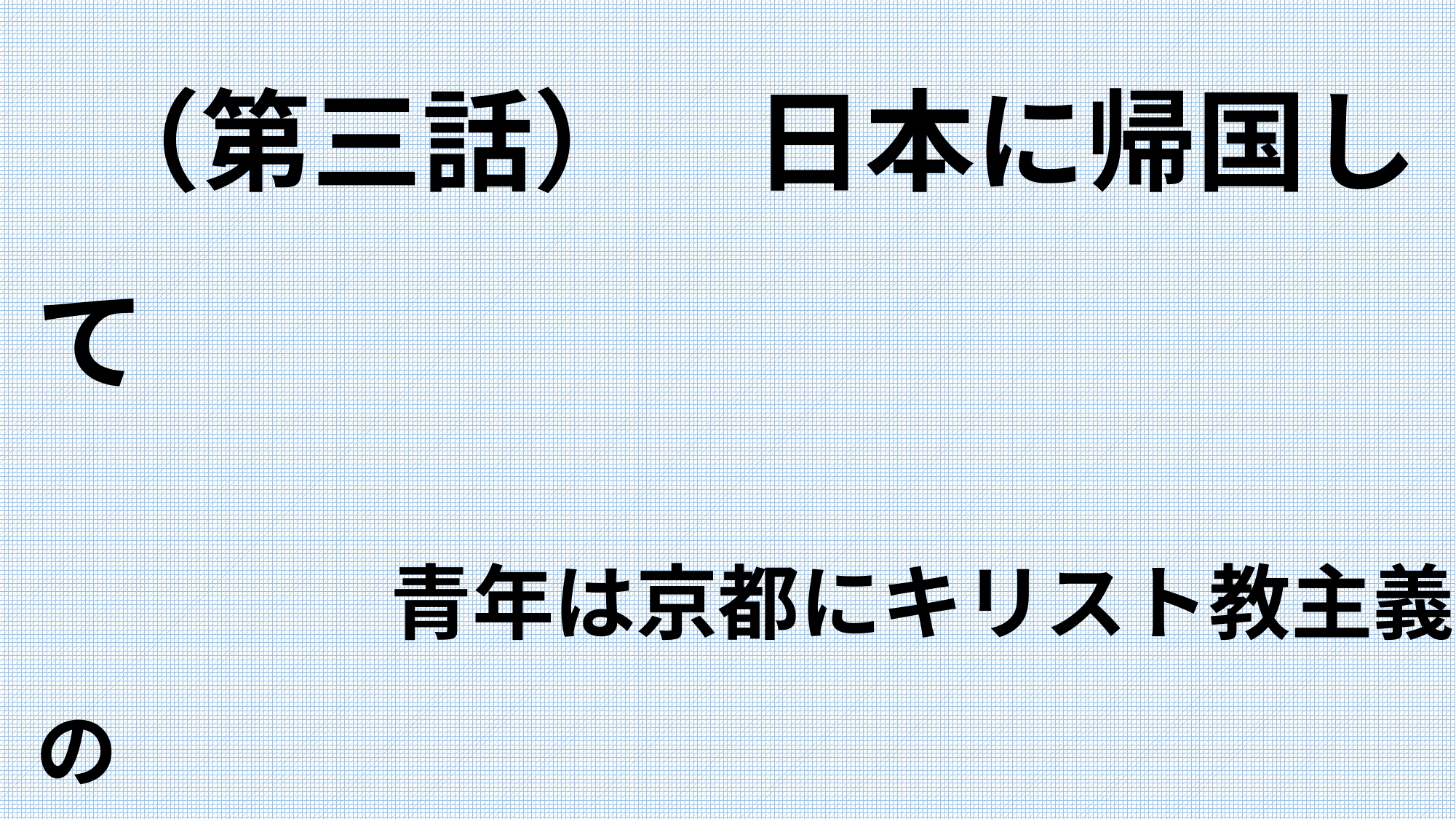

（第三話）　日本に帰国して
　　　　　　　　　　　　　青年は京都にキリスト教主義の
　　　　同志社英学校、後の同志社大学
　　　　　　　　　の礎を作りました